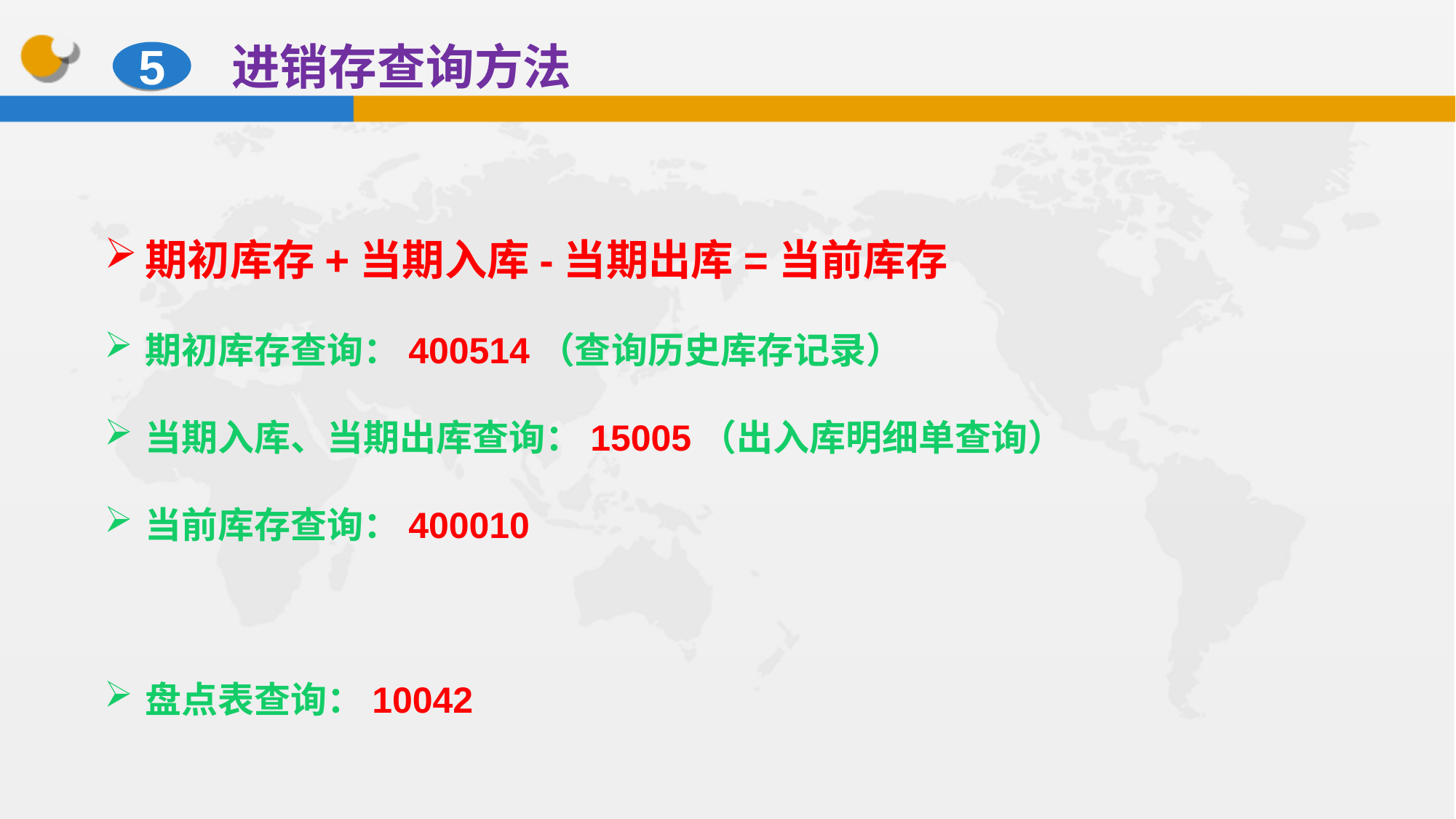

进销存查询方法
5
期初库存+当期入库-当期出库=当前库存
期初库存查询：400514（查询历史库存记录）
当期入库、当期出库查询：15005（出入库明细单查询）
当前库存查询：400010

盘点表查询：10042
34%